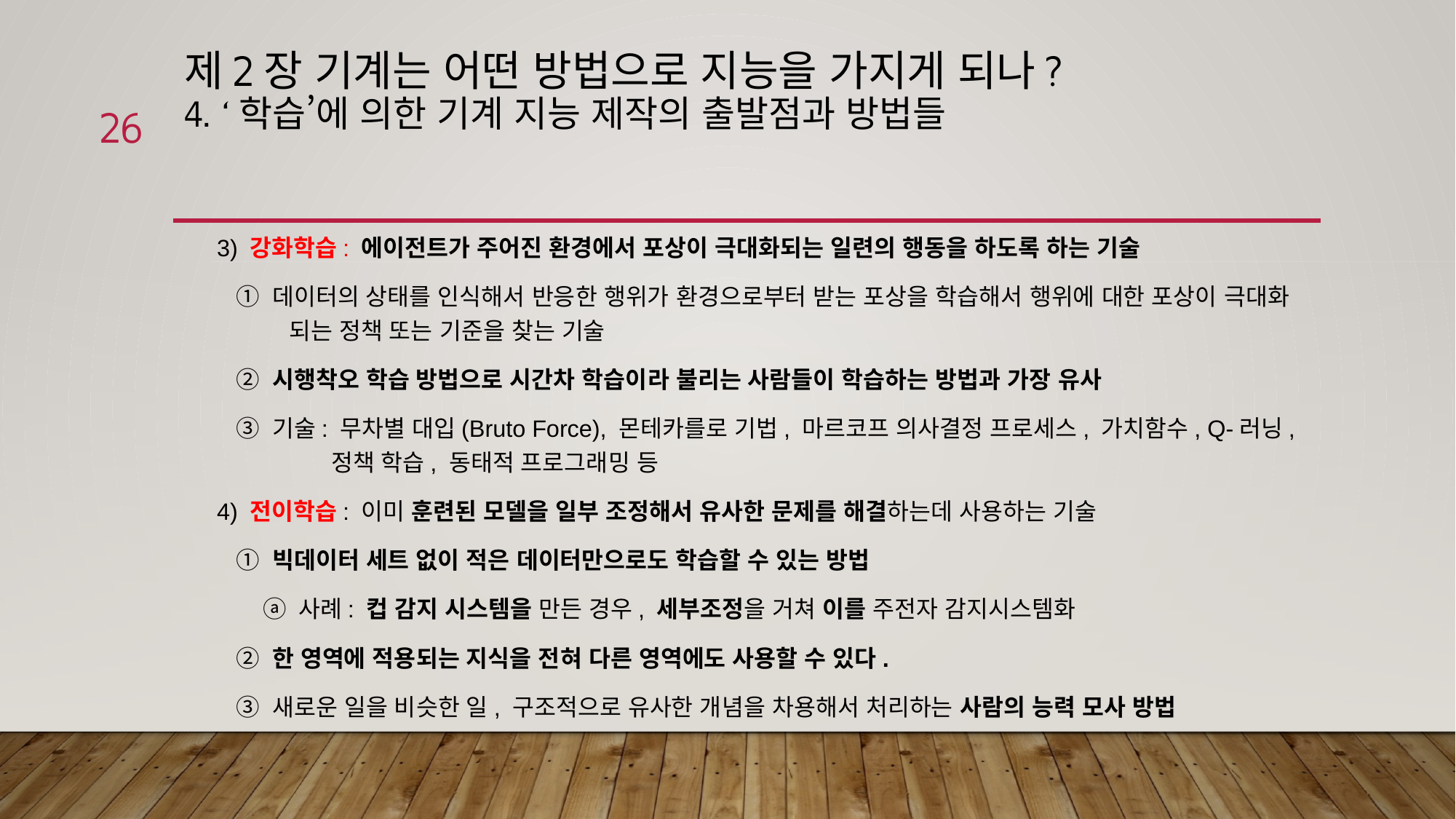

# 제2장 기계는 어떤 방법으로 지능을 가지게 되나? 4. ‘학습’에 의한 기계 지능 제작의 출발점과 방법들
26

     3) 강화학습: 에이전트가 주어진 환경에서 포상이 극대화되는 일련의 행동을 하도록 하는 기술
        ① 데이터의 상태를 인식해서 반응한 행위가 환경으로부터 받는 포상을 학습해서 행위에 대한 포상이 극대화 되는 정책 또는 기준을 찾는 기술
        ② 시행착오 학습 방법으로 시간차 학습이라 불리는 사람들이 학습하는 방법과 가장 유사
        ③ 기술: 무차별 대입(Bruto Force), 몬테카를로 기법, 마르코프 의사결정 프로세스, 가치함수, Q-러닝, 정책 학습, 동태적 프로그래밍 등
     4) 전이학습: 이미 훈련된 모델을 일부 조정해서 유사한 문제를 해결하는데 사용하는 기술
        ① 빅데이터 세트 없이 적은 데이터만으로도 학습할 수 있는 방법
            ⓐ 사례: 컵 감지 시스템을 만든 경우, 세부조정을 거쳐 이를 주전자 감지시스템화
        ② 한 영역에 적용되는 지식을 전혀 다른 영역에도 사용할 수 있다.
        ③ 새로운 일을 비슷한 일, 구조적으로 유사한 개념을 차용해서 처리하는 사람의 능력 모사 방법